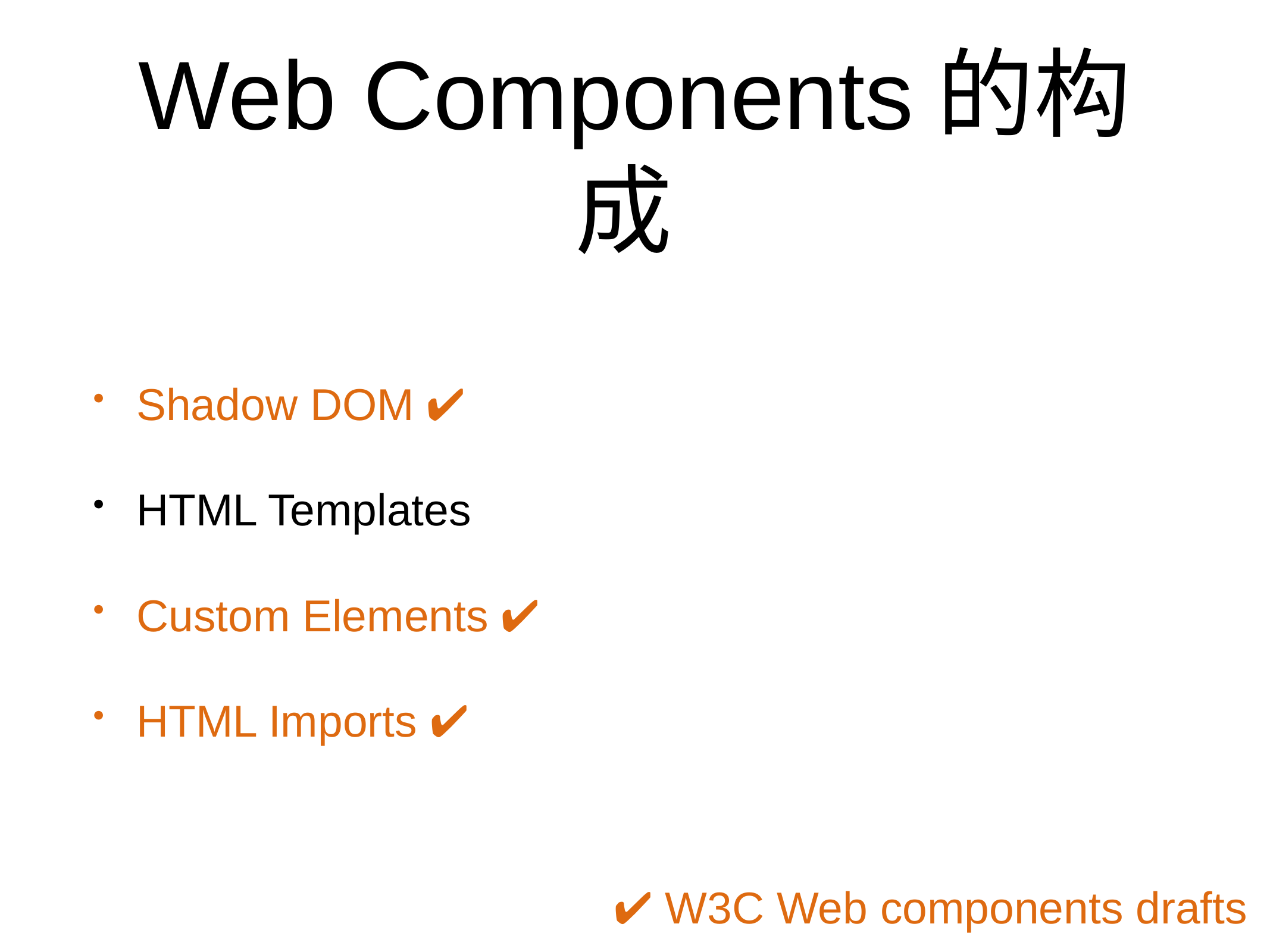

# Web Components的构成
Shadow DOM ✔
HTML Templates
Custom Elements ✔
HTML Imports ✔
✔ W3C Web components drafts